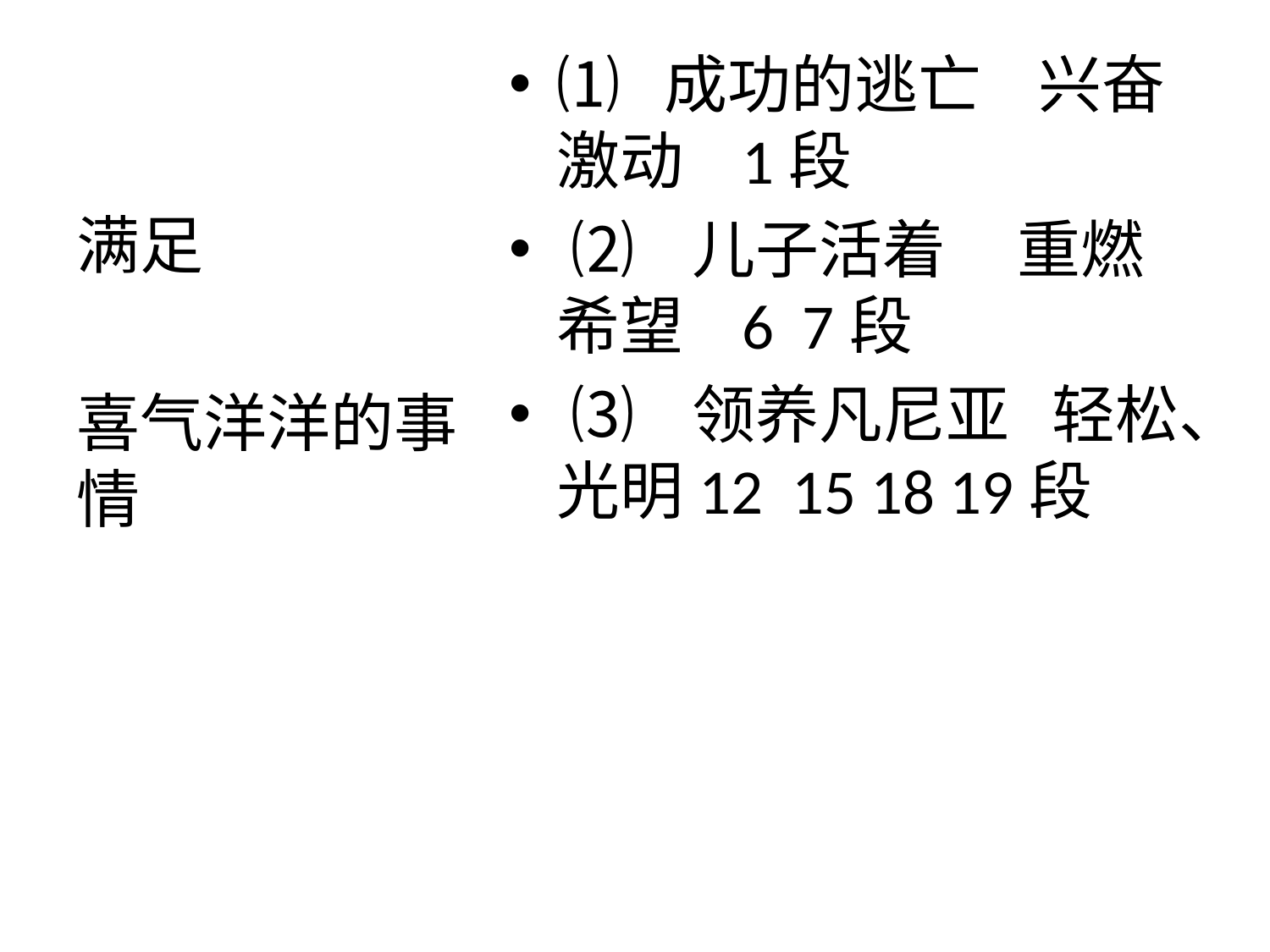

#
⑴  成功的逃亡    兴奋激动   1段
 ⑵   儿子活着     重燃希望   6  7段
 ⑶   领养凡尼亚   轻松、光明12  15 18 19段
满足

喜气洋洋的事情